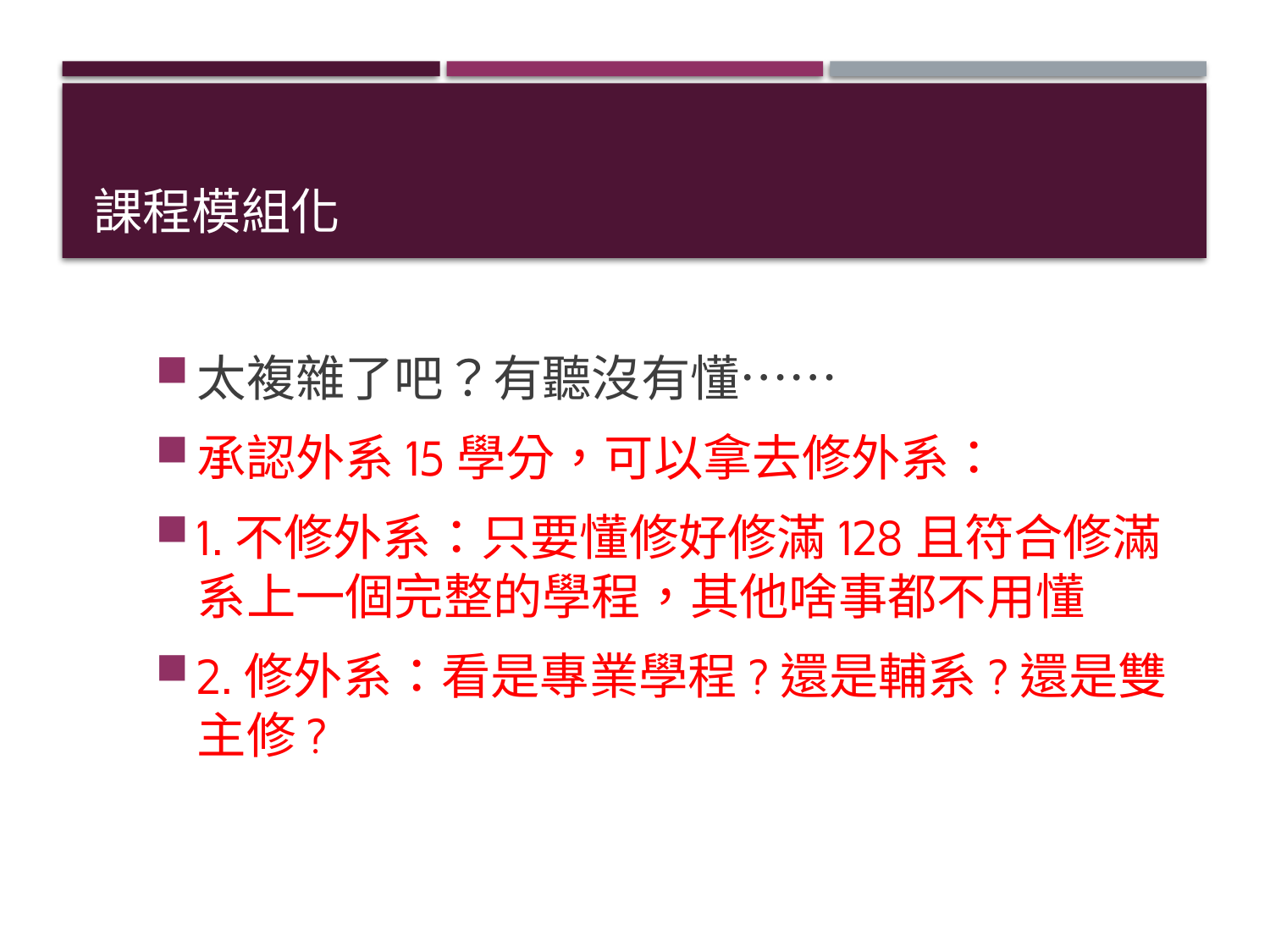

# 課程模組化
太複雜了吧？有聽沒有懂……
承認外系15學分，可以拿去修外系：
1.不修外系：只要懂修好修滿128且符合修滿系上一個完整的學程，其他啥事都不用懂
2.修外系：看是專業學程?還是輔系?還是雙主修?